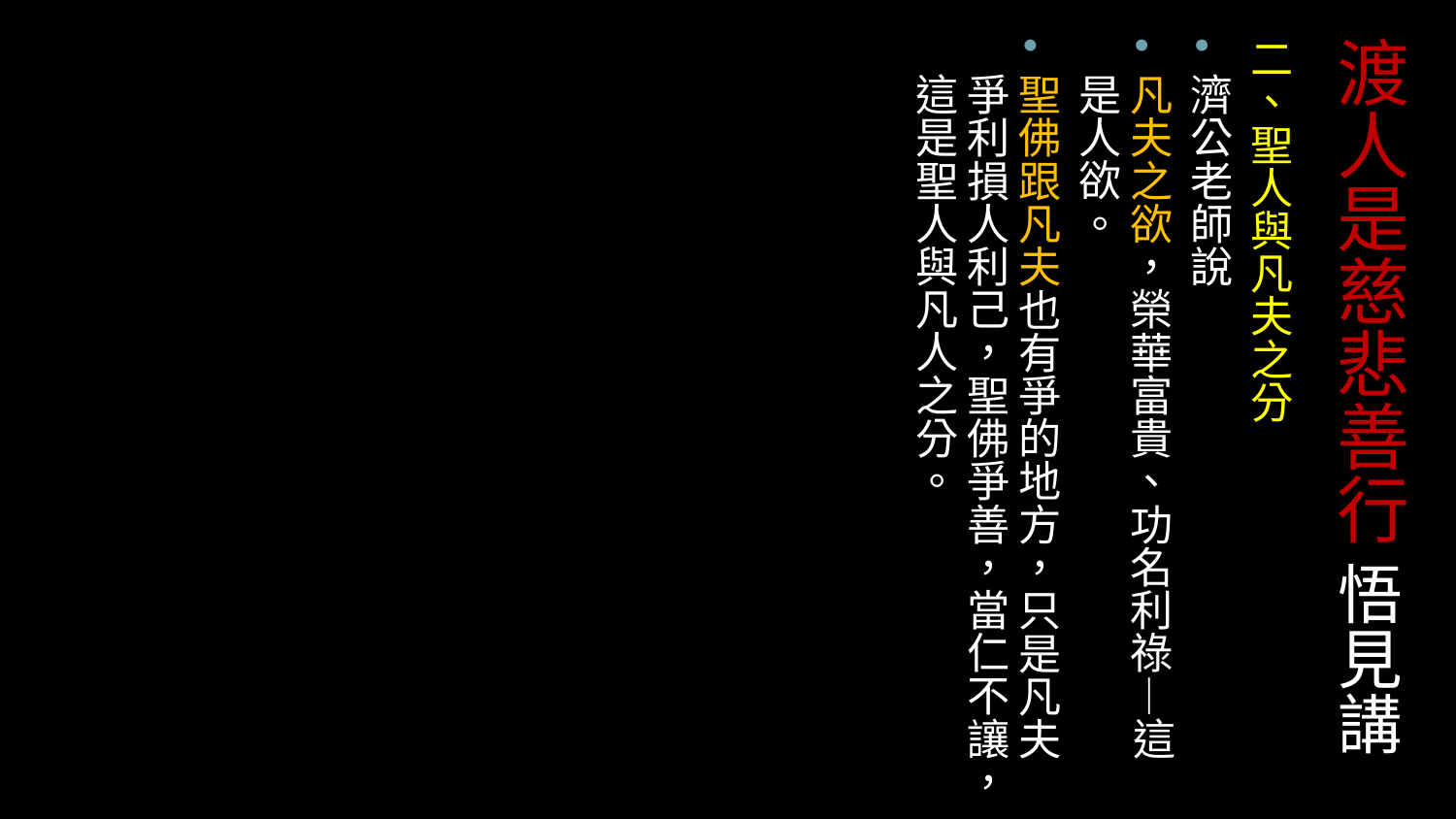

二、聖人與凡夫之分
濟公老師說
凡夫之欲，榮華富貴、功名利祿—這是人欲。
聖佛跟凡夫也有爭的地方，只是凡夫爭利損人利己，聖佛爭善，當仁不讓，這是聖人與凡人之分。

# 渡人是慈悲善行 悟見講